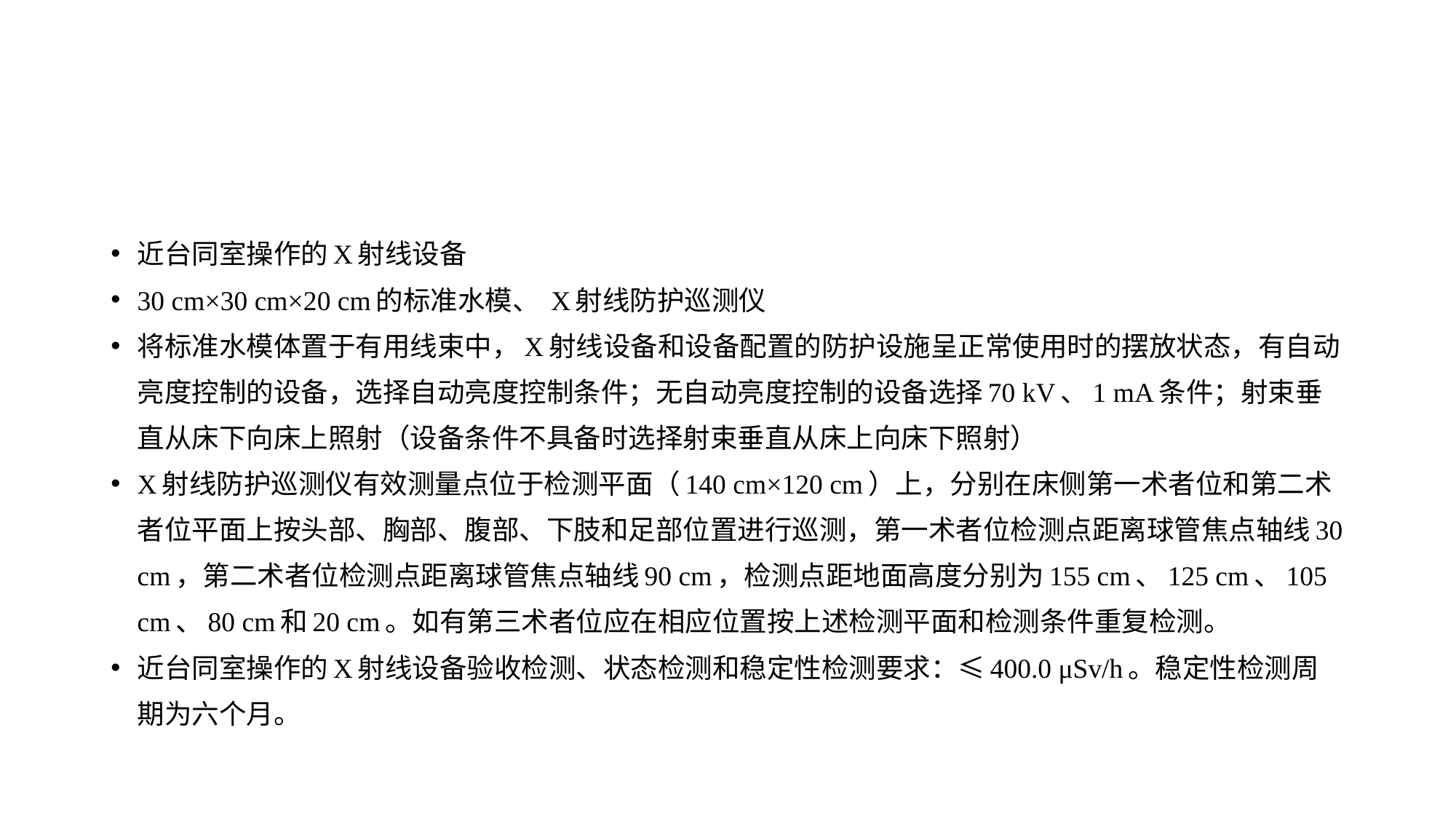

#
近台同室操作的X射线设备
30 cm×30 cm×20 cm的标准水模、 X射线防护巡测仪
将标准水模体置于有用线束中，X射线设备和设备配置的防护设施呈正常使用时的摆放状态，有自动亮度控制的设备，选择自动亮度控制条件；无自动亮度控制的设备选择70 kV、1 mA条件；射束垂直从床下向床上照射（设备条件不具备时选择射束垂直从床上向床下照射）
X射线防护巡测仪有效测量点位于检测平面（140 cm×120 cm）上，分别在床侧第一术者位和第二术者位平面上按头部、胸部、腹部、下肢和足部位置进行巡测，第一术者位检测点距离球管焦点轴线30 cm，第二术者位检测点距离球管焦点轴线90 cm，检测点距地面高度分别为155 cm、125 cm、105 cm、80 cm和20 cm。如有第三术者位应在相应位置按上述检测平面和检测条件重复检测。
近台同室操作的X射线设备验收检测、状态检测和稳定性检测要求：≤400.0 μSv/h。稳定性检测周期为六个月。